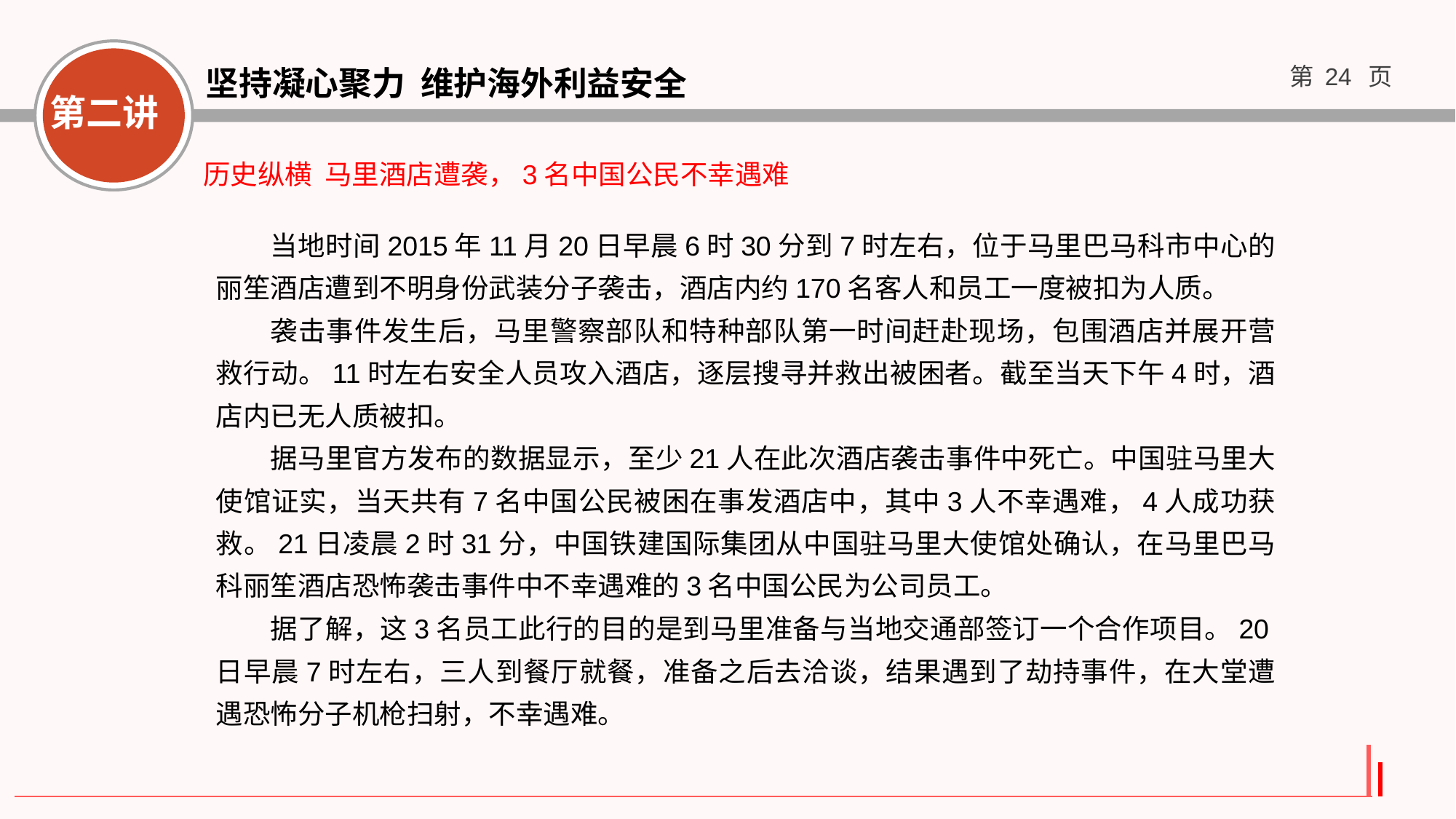

历史纵横  马里酒店遭袭，3名中国公民不幸遇难
当地时间2015年11月20日早晨6时30分到7时左右，位于马里巴马科市中心的丽笙酒店遭到不明身份武装分子袭击，酒店内约170名客人和员工一度被扣为人质。
袭击事件发生后，马里警察部队和特种部队第一时间赶赴现场，包围酒店并展开营救行动。11时左右安全人员攻入酒店，逐层搜寻并救出被困者。截至当天下午4时，酒店内已无人质被扣。
据马里官方发布的数据显示，至少21人在此次酒店袭击事件中死亡。中国驻马里大使馆证实，当天共有7名中国公民被困在事发酒店中，其中3人不幸遇难，4人成功获救。21日凌晨2时31分，中国铁建国际集团从中国驻马里大使馆处确认，在马里巴马科丽笙酒店恐怖袭击事件中不幸遇难的3名中国公民为公司员工。
据了解，这3名员工此行的目的是到马里准备与当地交通部签订一个合作项目。20日早晨7时左右，三人到餐厅就餐，准备之后去洽谈，结果遇到了劫持事件，在大堂遭遇恐怖分子机枪扫射，不幸遇难。